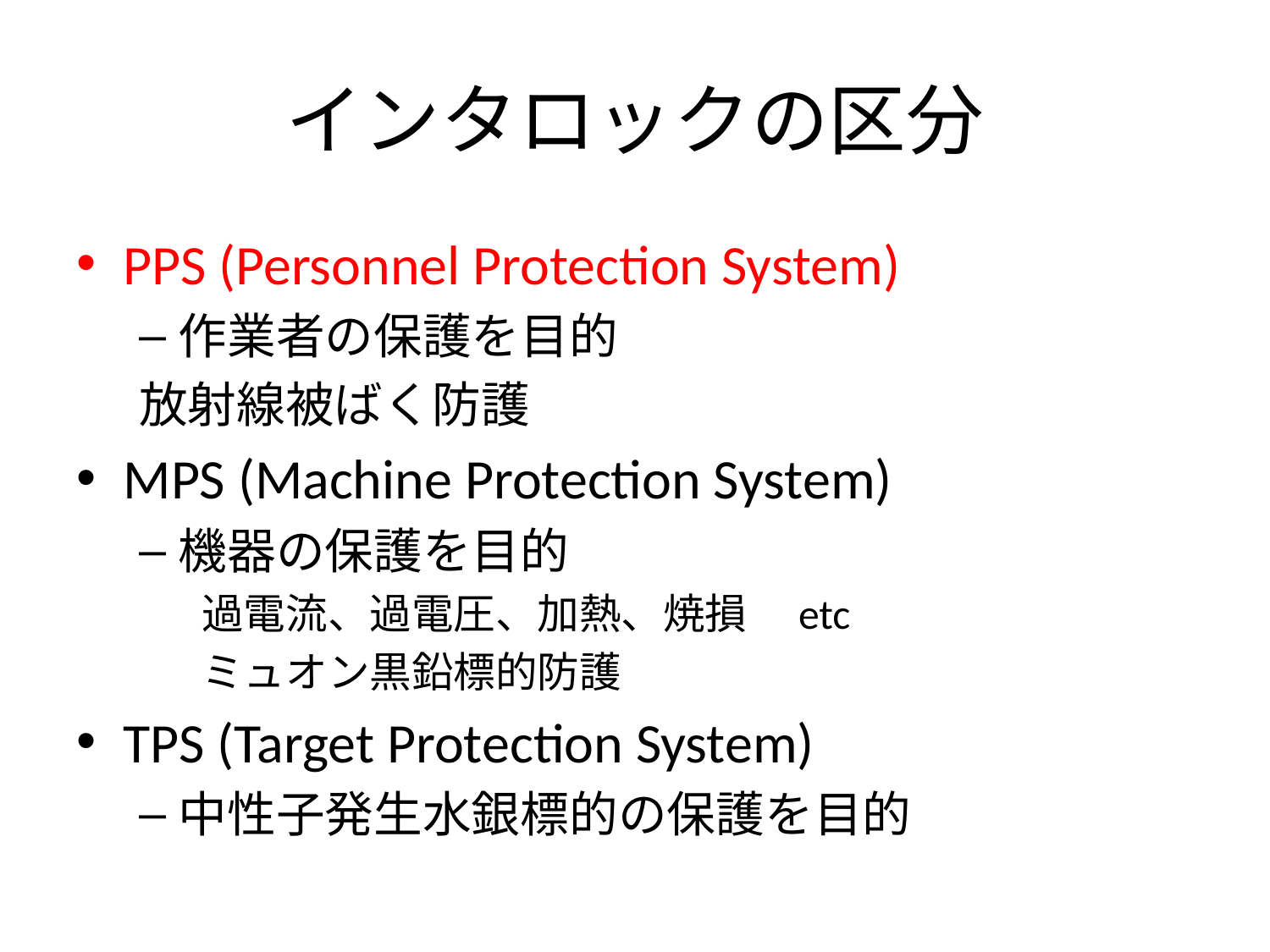

# インタロックの区分
PPS (Personnel Protection System)
作業者の保護を目的
	放射線被ばく防護
MPS (Machine Protection System)
機器の保護を目的
過電流、過電圧、加熱、焼損　etc
ミュオン黒鉛標的防護
TPS (Target Protection System)
中性子発生水銀標的の保護を目的